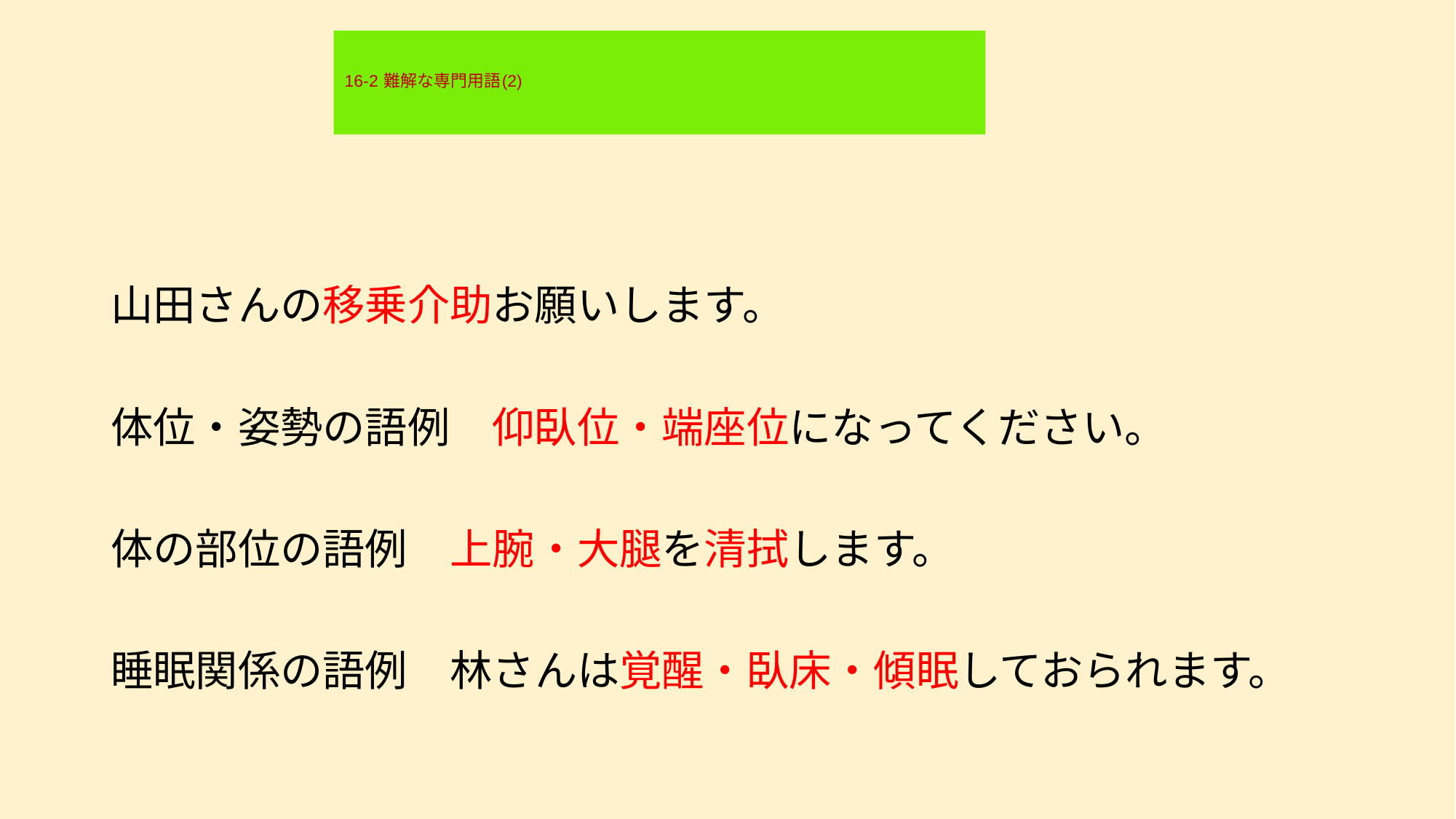

# 16-2 難解な専門用語(2)

山田さんの移乗介助お願いします。

体位・姿勢の語例　仰臥位・端座位になってください。

体の部位の語例　上腕・大腿を清拭します。

睡眠関係の語例　林さんは覚醒・臥床・傾眠しておられます。